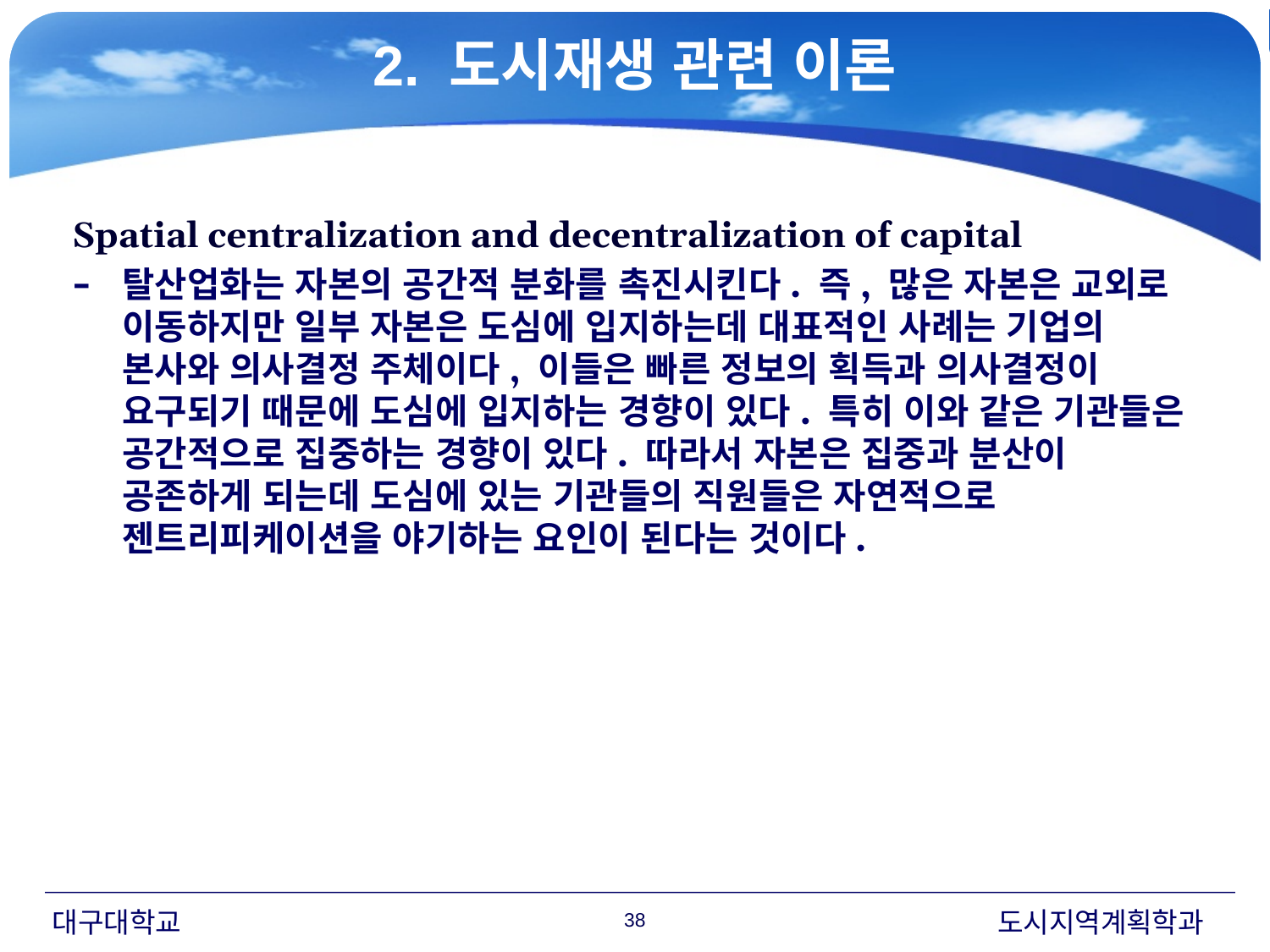

2. 도시재생 관련 이론
#
Spatial centralization and decentralization of capital
탈산업화는 자본의 공간적 분화를 촉진시킨다. 즉, 많은 자본은 교외로 이동하지만 일부 자본은 도심에 입지하는데 대표적인 사례는 기업의 본사와 의사결정 주체이다, 이들은 빠른 정보의 획득과 의사결정이 요구되기 때문에 도심에 입지하는 경향이 있다. 특히 이와 같은 기관들은 공간적으로 집중하는 경향이 있다. 따라서 자본은 집중과 분산이 공존하게 되는데 도심에 있는 기관들의 직원들은 자연적으로 젠트리피케이션을 야기하는 요인이 된다는 것이다.